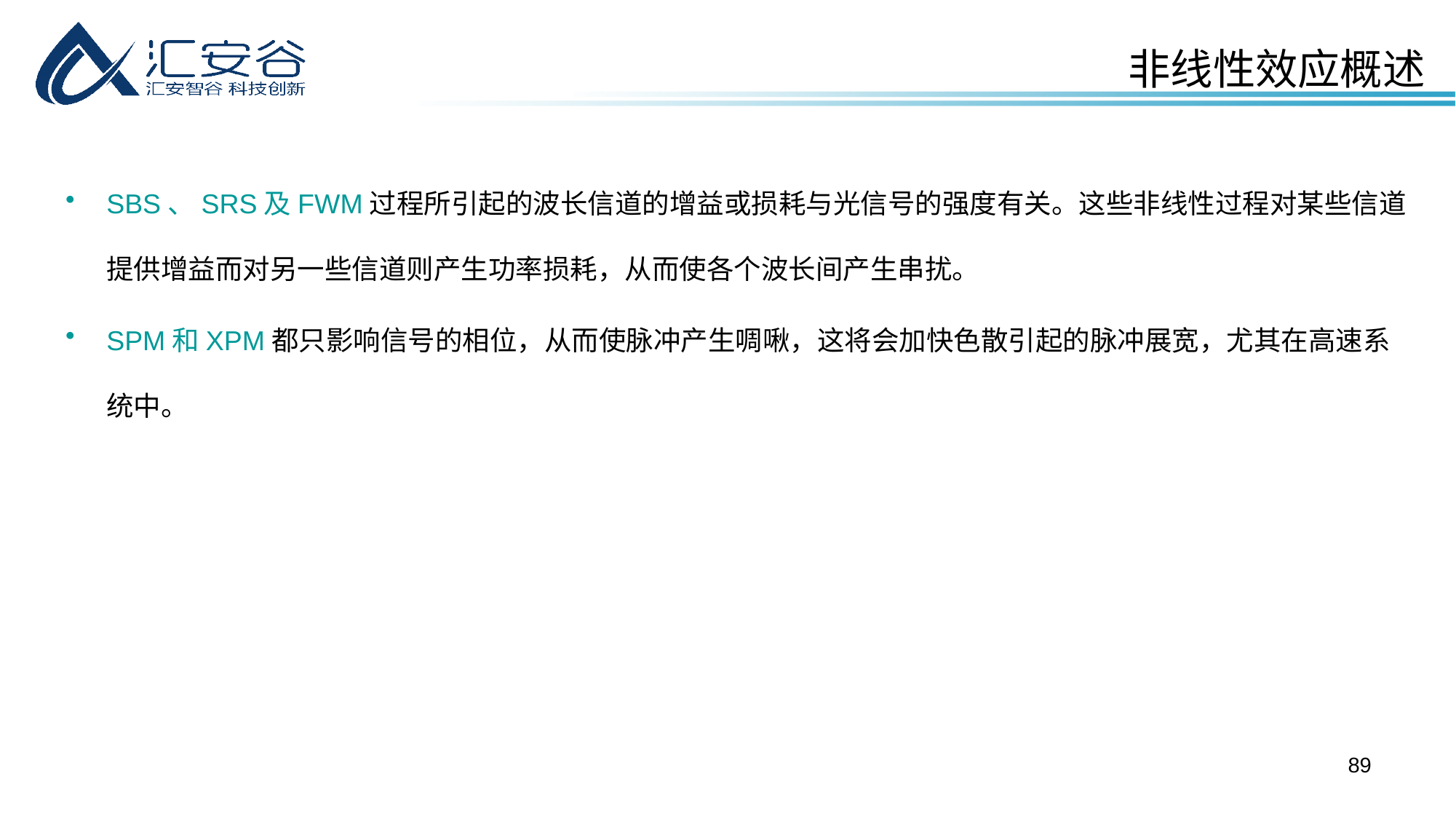

非线性效应概述
SBS、SRS及FWM过程所引起的波长信道的增益或损耗与光信号的强度有关。这些非线性过程对某些信道提供增益而对另一些信道则产生功率损耗，从而使各个波长间产生串扰。
SPM和XPM都只影响信号的相位，从而使脉冲产生啁啾，这将会加快色散引起的脉冲展宽，尤其在高速系统中。
89